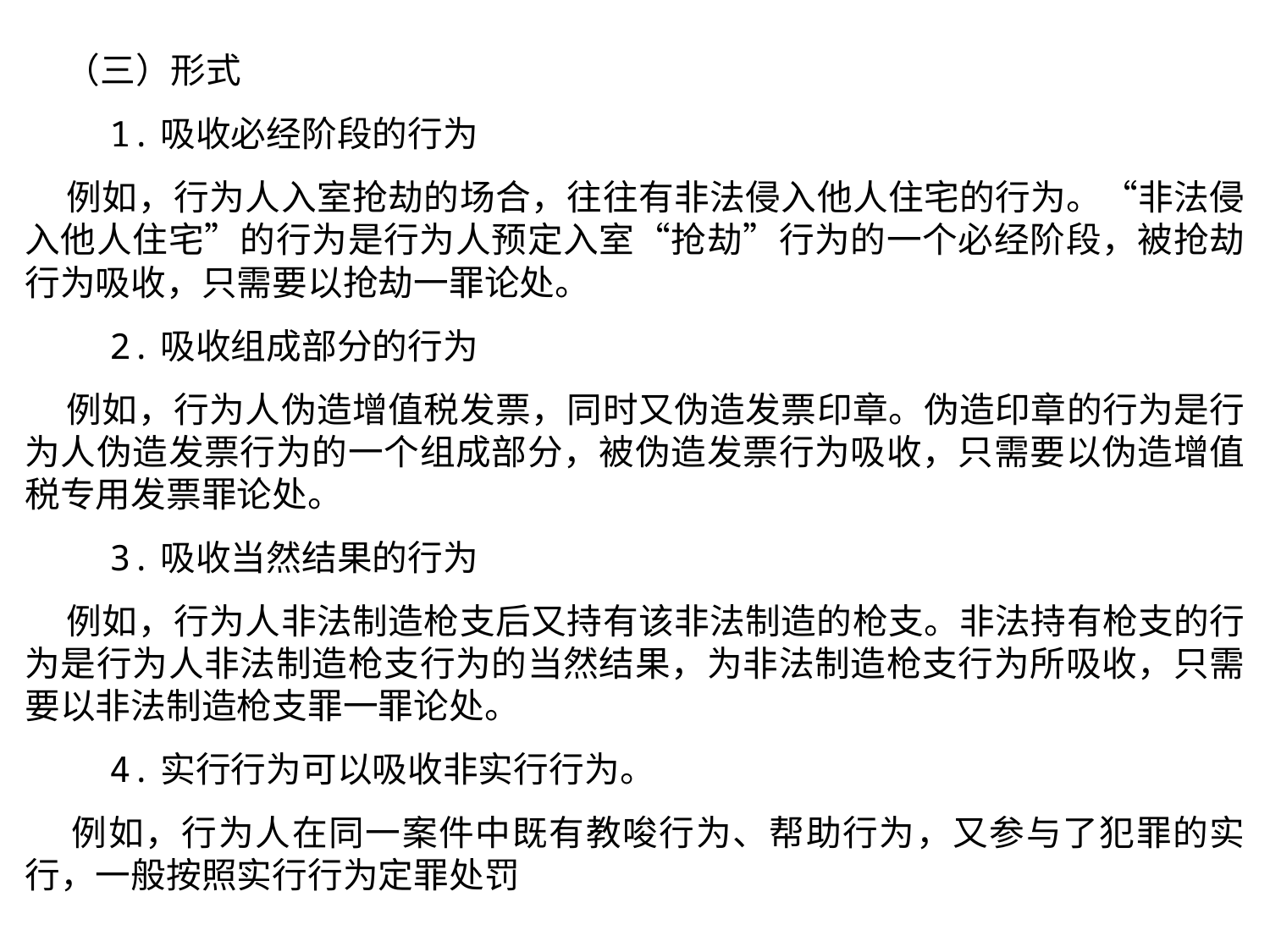

（三）形式

    1.吸收必经阶段的行为

    例如，行为人入室抢劫的场合，往往有非法侵入他人住宅的行为。“非法侵入他人住宅”的行为是行为人预定入室“抢劫”行为的一个必经阶段，被抢劫行为吸收，只需要以抢劫一罪论处。

    2.吸收组成部分的行为

    例如，行为人伪造增值税发票，同时又伪造发票印章。伪造印章的行为是行为人伪造发票行为的一个组成部分，被伪造发票行为吸收，只需要以伪造增值税专用发票罪论处。

    3.吸收当然结果的行为

    例如，行为人非法制造枪支后又持有该非法制造的枪支。非法持有枪支的行为是行为人非法制造枪支行为的当然结果，为非法制造枪支行为所吸收，只需要以非法制造枪支罪一罪论处。

    4.实行行为可以吸收非实行行为。

    例如，行为人在同一案件中既有教唆行为、帮助行为，又参与了犯罪的实行，一般按照实行行为定罪处罚